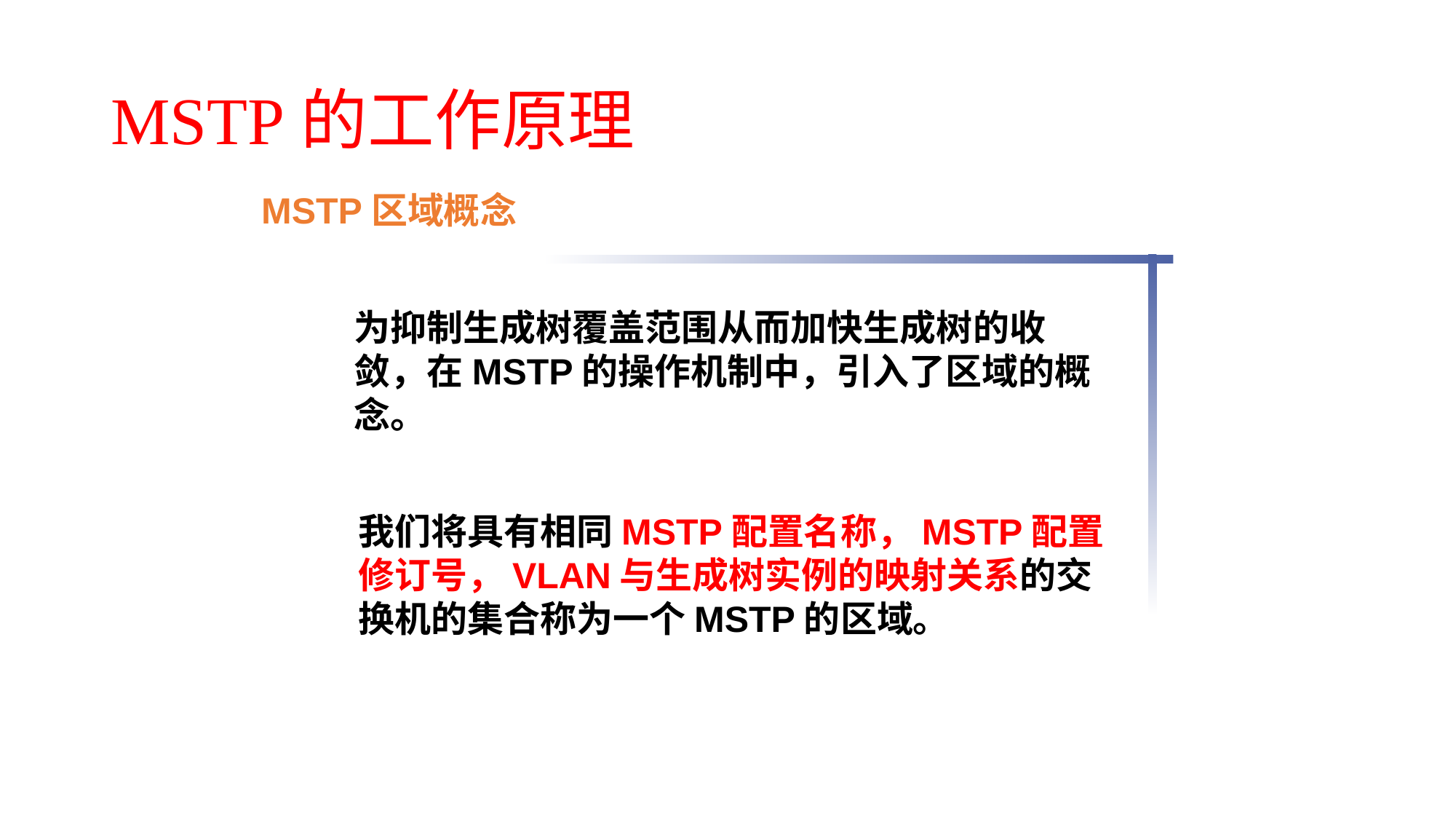

MSTP的工作原理
MSTP区域概念

为抑制生成树覆盖范围从而加快生成树的收敛，在MSTP的操作机制中，引入了区域的概念。
我们将具有相同MSTP配置名称，MSTP配置修订号，VLAN与生成树实例的映射关系的交换机的集合称为一个MSTP的区域。
34